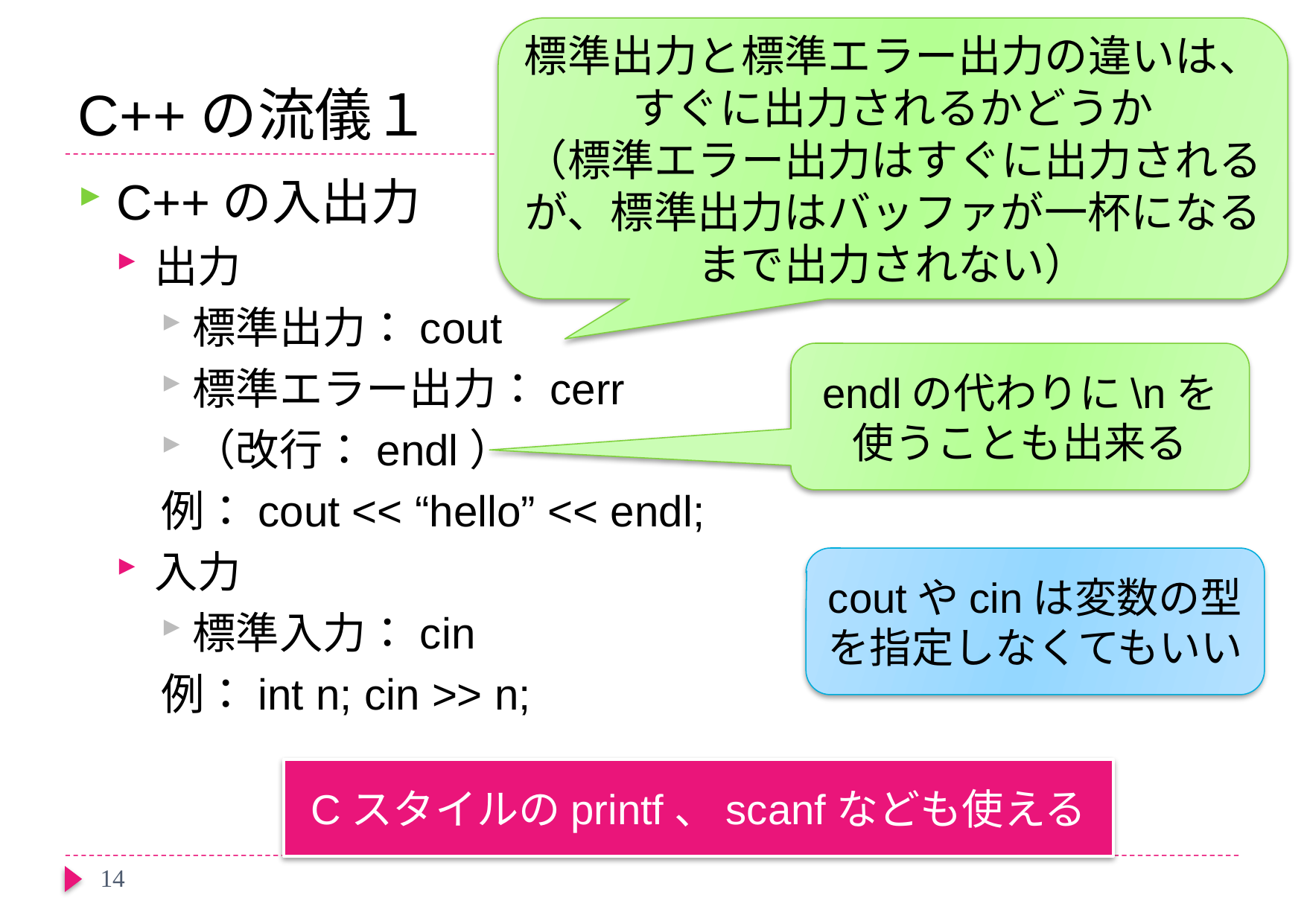

標準出力と標準エラー出力の違いは、すぐに出力されるかどうか
（標準エラー出力はすぐに出力されるが、標準出力はバッファが一杯になるまで出力されない）
# C++の流儀１
C++の入出力
出力
標準出力：cout
標準エラー出力：cerr
（改行：endl）
例：cout << “hello” << endl;
入力
標準入力：cin
例：int n; cin >> n;
endlの代わりに\nを
使うことも出来る
coutやcinは変数の型を指定しなくてもいい
Cスタイルのprintf、scanfなども使える
14